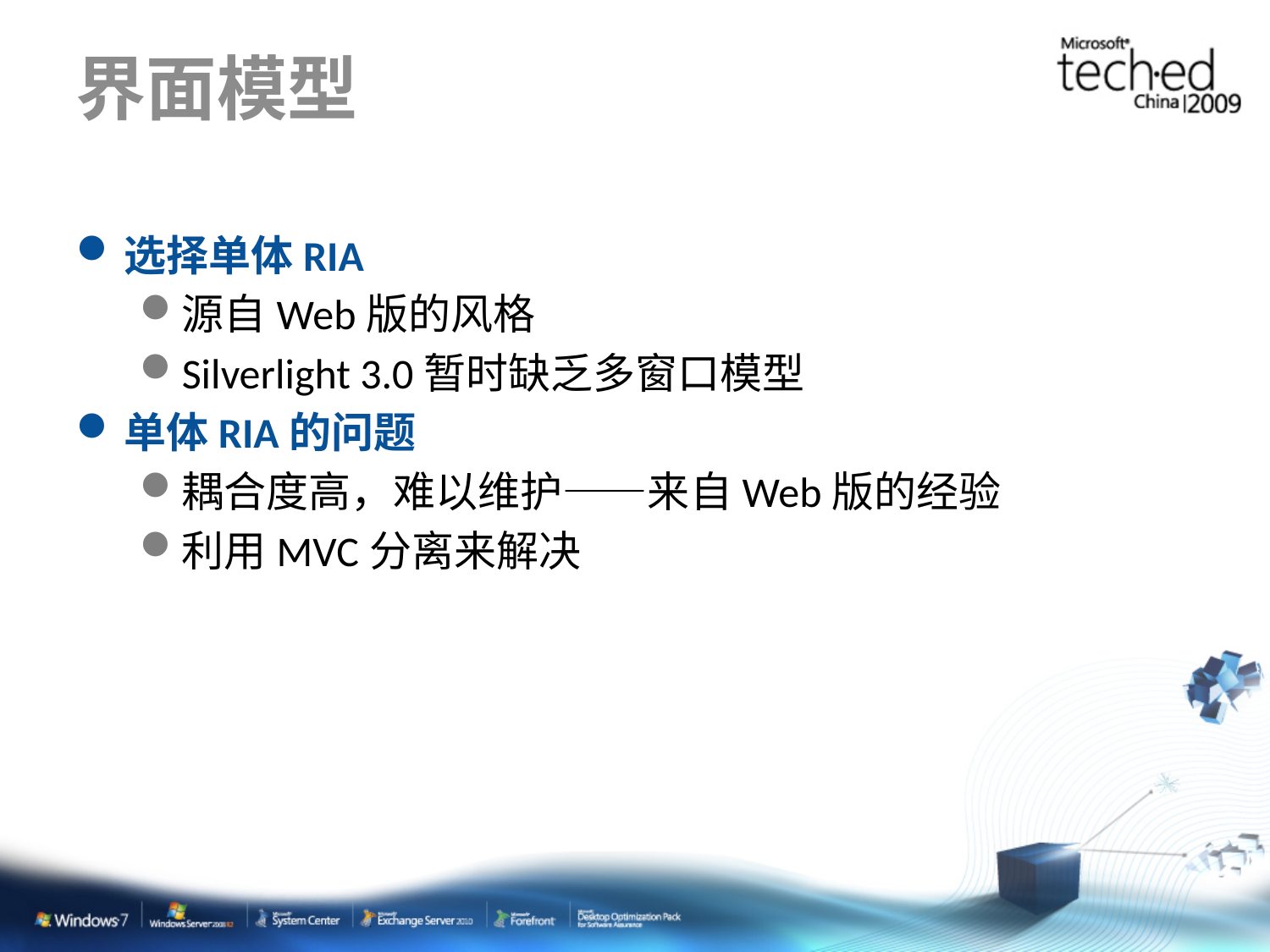

# 界面模型
选择单体RIA
源自Web版的风格
Silverlight 3.0暂时缺乏多窗口模型
单体RIA的问题
耦合度高，难以维护——来自Web版的经验
利用MVC分离来解决